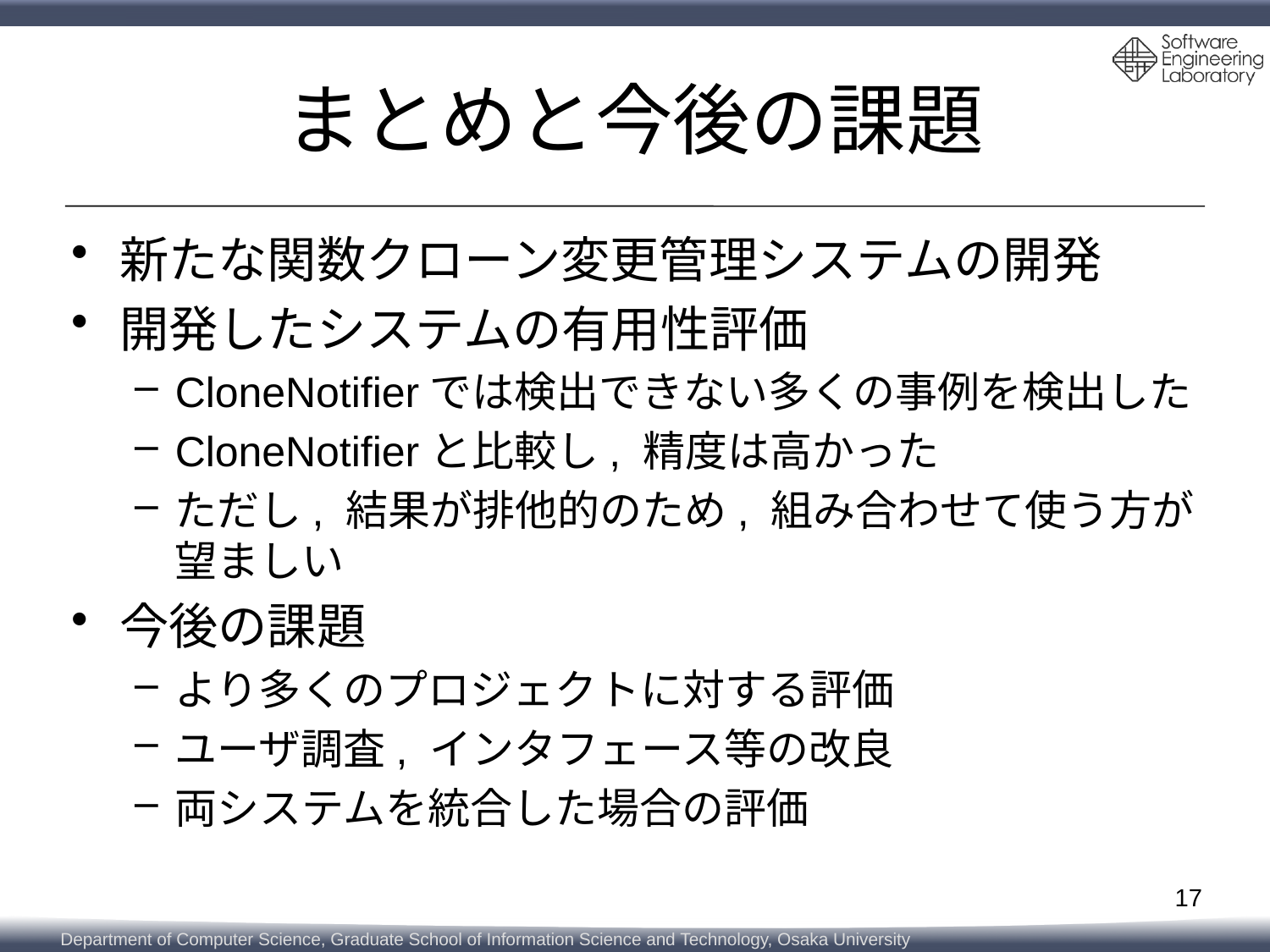

# まとめと今後の課題
新たな関数クローン変更管理システムの開発
開発したシステムの有用性評価
CloneNotifierでは検出できない多くの事例を検出した
CloneNotifierと比較し, 精度は高かった
ただし, 結果が排他的のため, 組み合わせて使う方が
望ましい
今後の課題
より多くのプロジェクトに対する評価
ユーザ調査, インタフェース等の改良
両システムを統合した場合の評価
17